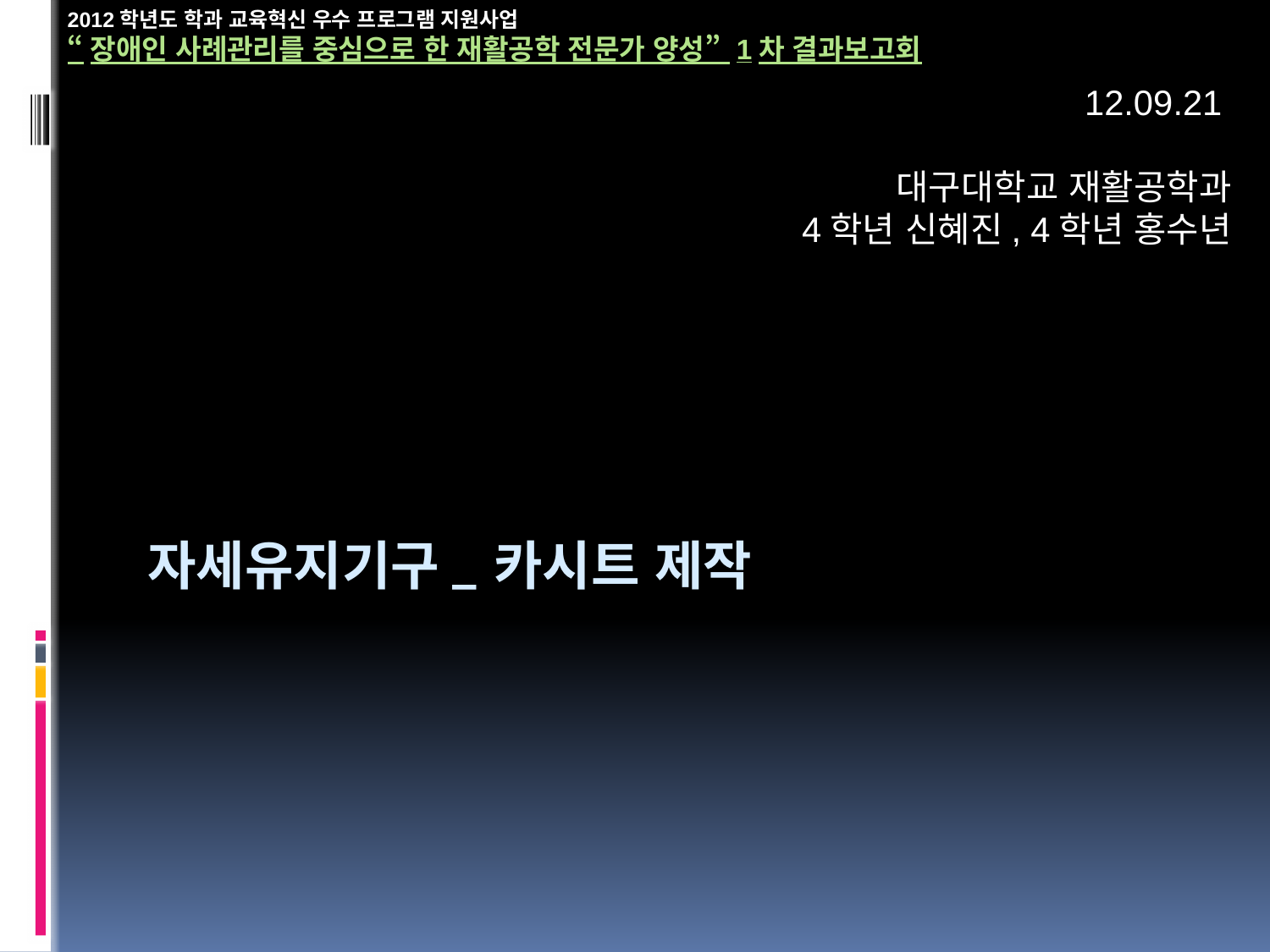

2012학년도 학과 교육혁신 우수 프로그램 지원사업
“장애인 사례관리를 중심으로 한 재활공학 전문가 양성” 1차 결과보고회
12.09.21

대구대학교 재활공학과
4학년 신혜진, 4학년 홍수년
# 자세유지기구_카시트 제작